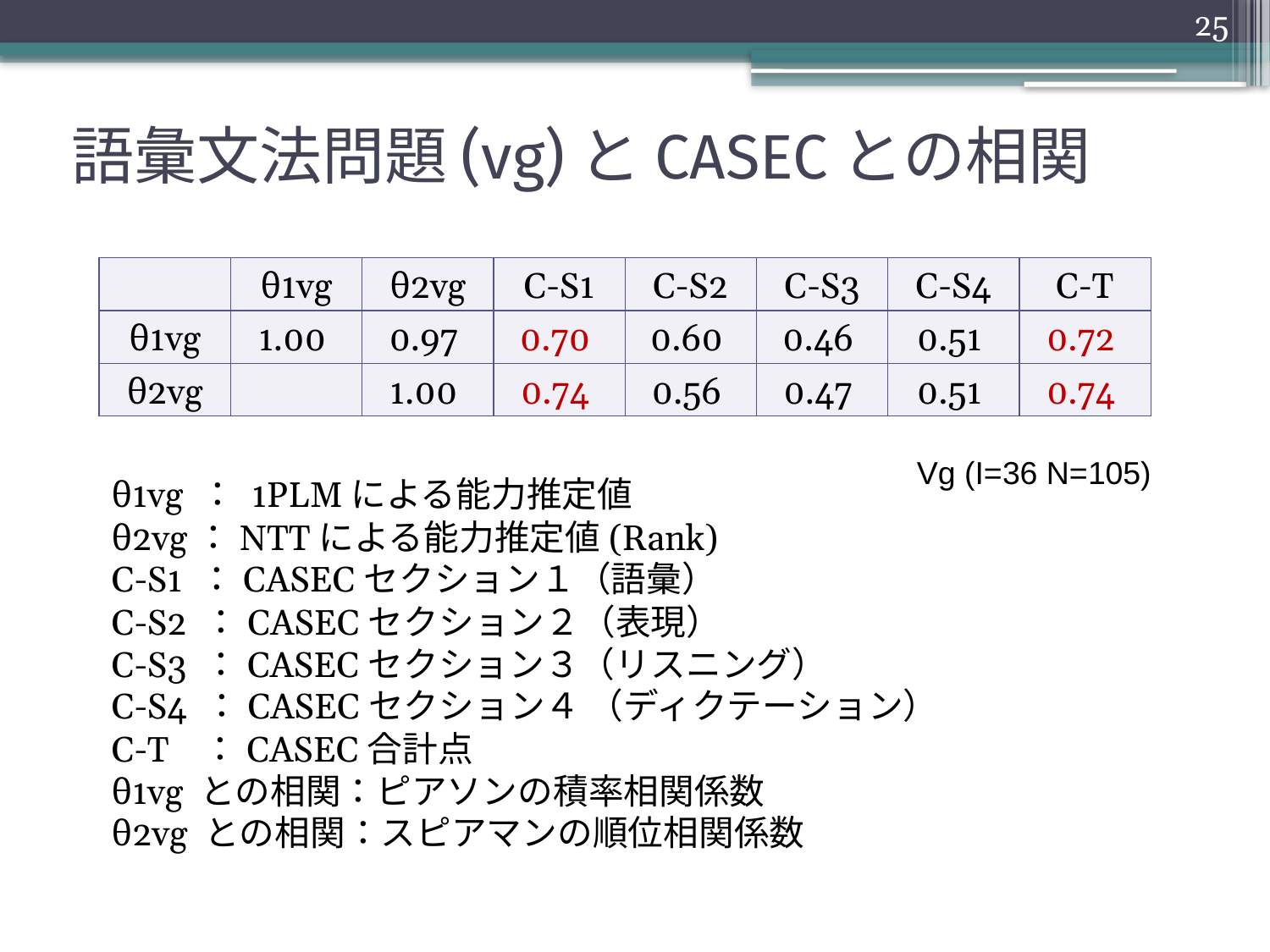

25
# 語彙文法問題(vg)とCASECとの相関
|  | θ1vg | θ2vg | C-S1 | C-S2 | C-S3 | C-S4 | C-T |
| --- | --- | --- | --- | --- | --- | --- | --- |
| θ1vg | 1.00 | 0.97 | 0.70 | 0.60 | 0.46 | 0.51 | 0.72 |
| θ2vg |  | 1.00 | 0.74 | 0.56 | 0.47 | 0.51 | 0.74 |
Vg (I=36 N=105)
θ1vg ： 1PLMによる能力推定値
θ2vg：NTTによる能力推定値(Rank)
C-S1 ：CASECセクション１（語彙）
C-S2 ：CASECセクション２（表現）
C-S3 ：CASECセクション３（リスニング）
C-S4 ：CASECセクション４ （ディクテーション）
C-T   ：CASEC合計点
θ1vg との相関：ピアソンの積率相関係数
θ2vg との相関：スピアマンの順位相関係数